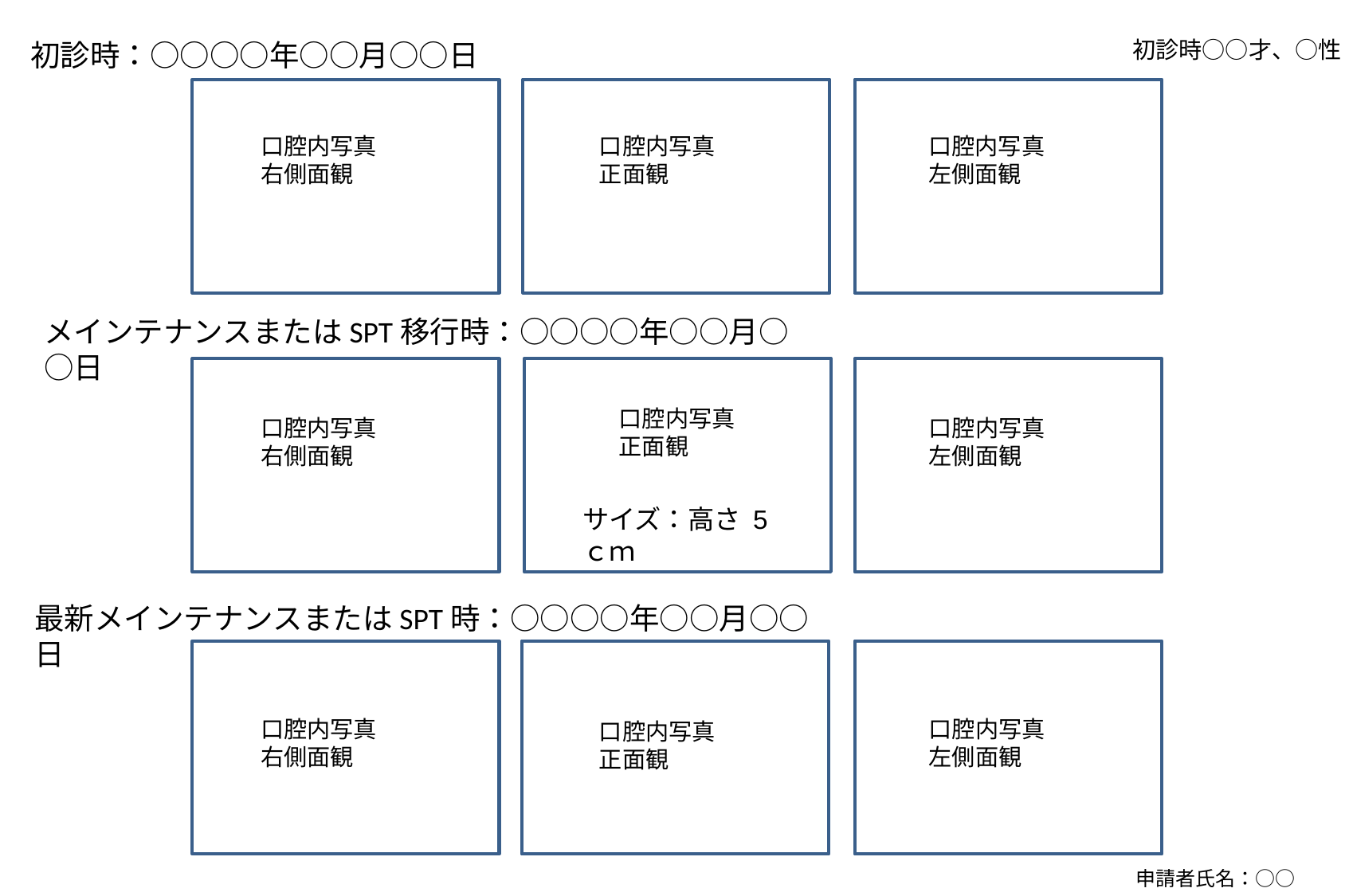

初診時○○才、○性
初診時：○○○○年○○月○○日

口腔内写真
右側面観
口腔内写真
正面観
口腔内写真
左側面観
メインテナンスまたはSPT移行時：○○○○年○○月○○日

口腔内写真
正面観
口腔内写真
右側面観
口腔内写真
左側面観
サイズ：高さ 5 ｃｍ
最新メインテナンスまたはSPT時：○○○○年○○月○○日

口腔内写真
右側面観
口腔内写真
左側面観
口腔内写真
正面観
申請者氏名：○○